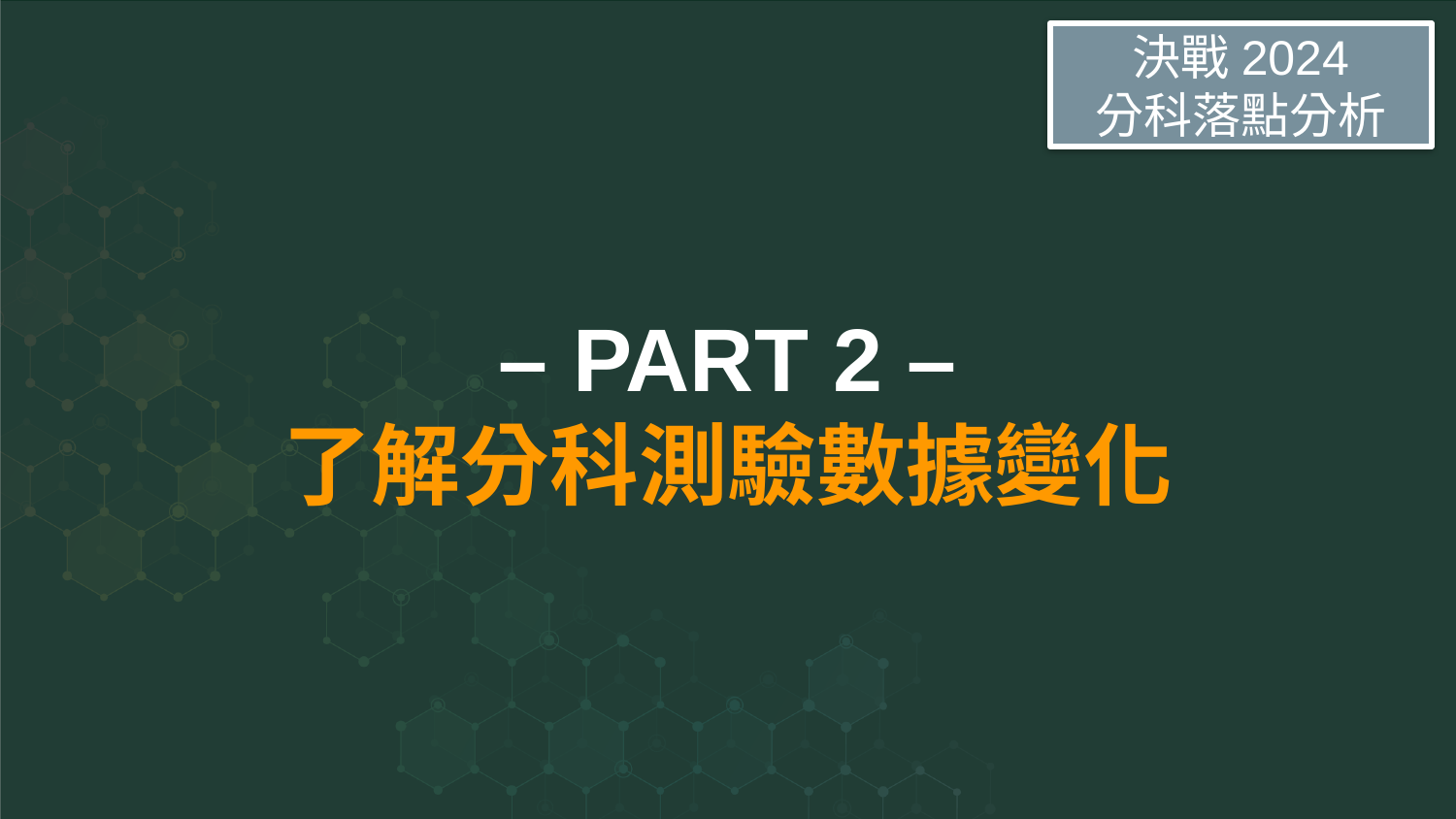

決戰2024
分科落點分析
# – PART 2 –
了解分科測驗數據變化